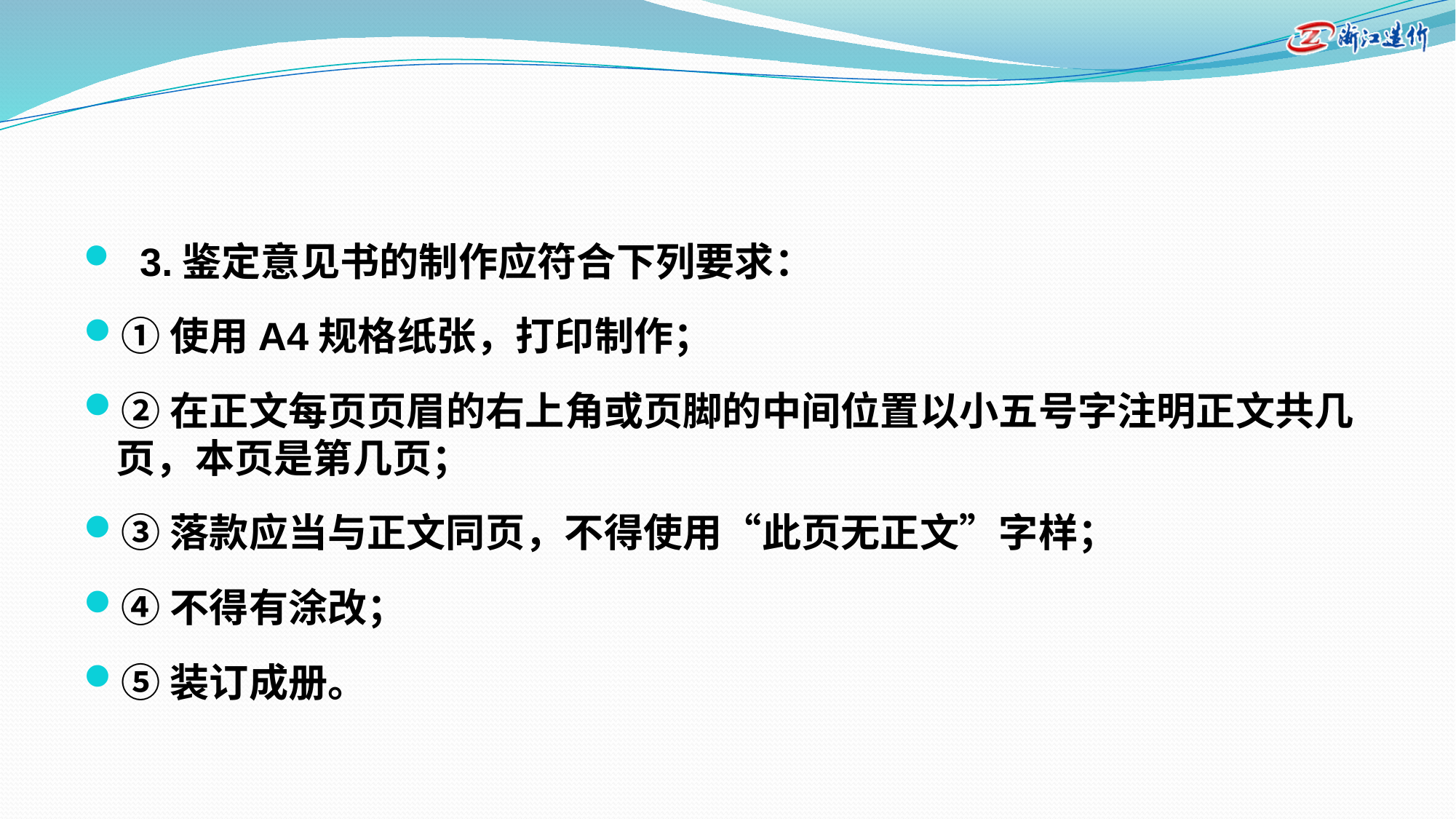

#
 3.鉴定意见书的制作应符合下列要求：
①使用A4规格纸张，打印制作；
②在正文每页页眉的右上角或页脚的中间位置以小五号字注明正文共几页，本页是第几页；
③落款应当与正文同页，不得使用“此页无正文”字样；
④不得有涂改；
⑤装订成册。